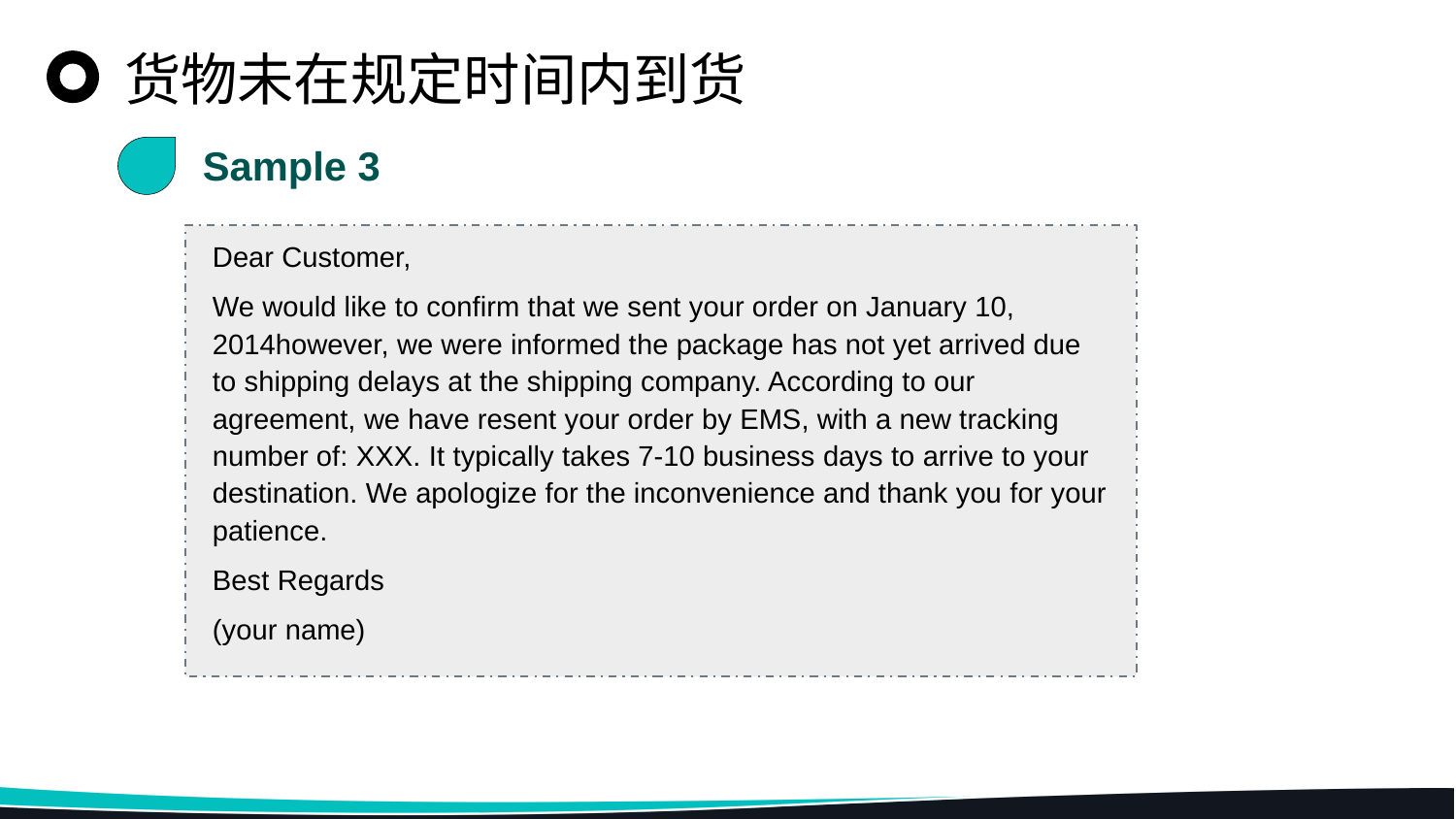

货物未在规定时间内到货
Sample 3

Dear Customer,
We would like to confirm that we sent your order on January 10, 2014however, we were informed the package has not yet arrived due to shipping delays at the shipping company. According to our agreement, we have resent your order by EMS, with a new tracking number of: XXX. It typically takes 7-10 business days to arrive to your destination. We apologize for the inconvenience and thank you for your patience.
Best Regards
(your name)